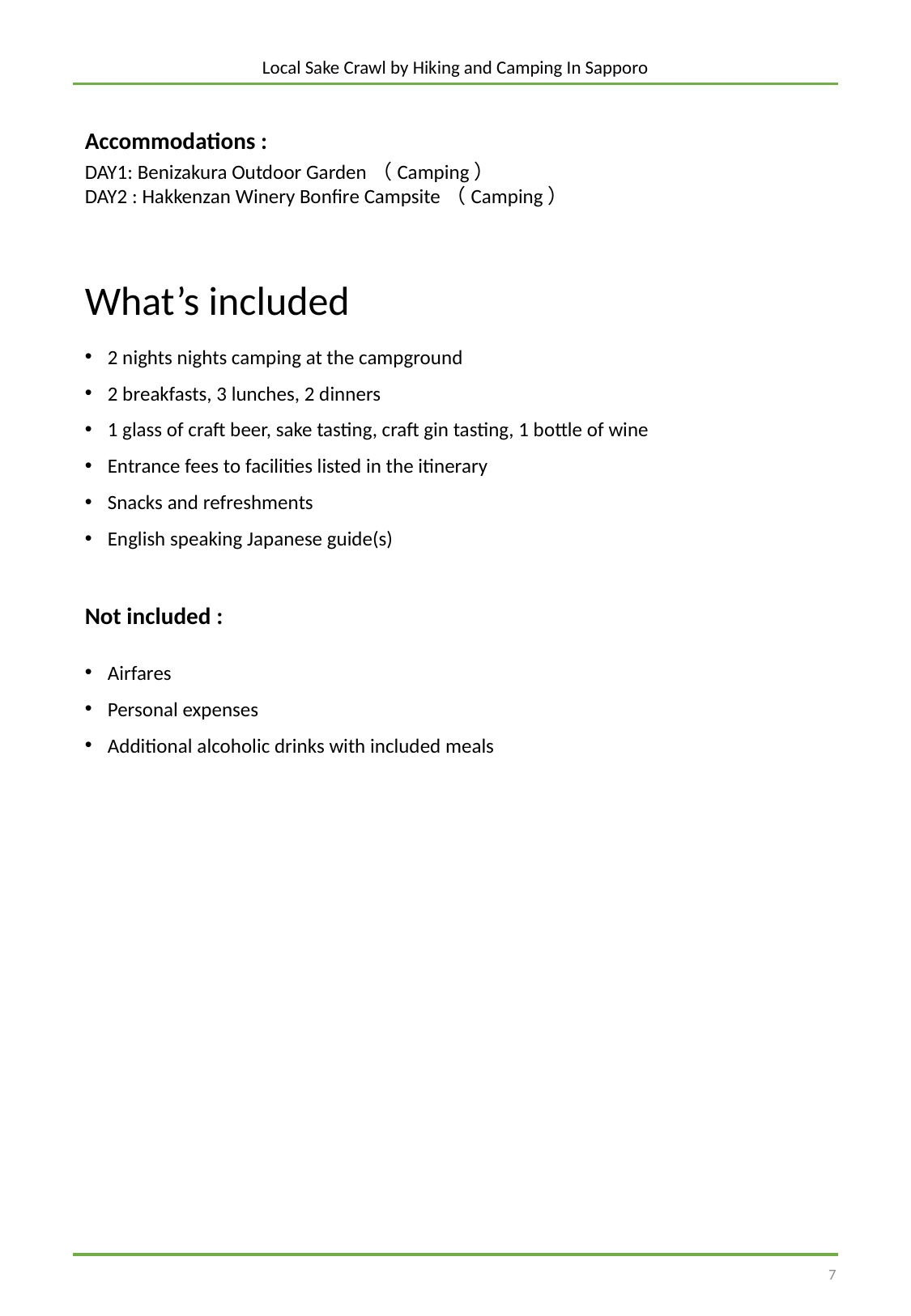

Local Sake Crawl by Hiking and Camping In Sapporo
Accommodations :
DAY1: Benizakura Outdoor Garden（Camping）
DAY2 : Hakkenzan Winery Bonfire Campsite（Camping）
What’s included
2 nights nights camping at the campground
2 breakfasts, 3 lunches, 2 dinners
1 glass of craft beer, sake tasting, craft gin tasting, 1 bottle of wine
Entrance fees to facilities listed in the itinerary
Snacks and refreshments
English speaking Japanese guide(s)
Not included :
Airfares
Personal expenses
Additional alcoholic drinks with included meals

宿泊先の情報
宿泊の種別（ホテル、キャンプ、山小屋など）（分かれば名称も入れる）
部屋タイプ、バス・トイレなど
ツアー代金に含まれるもの